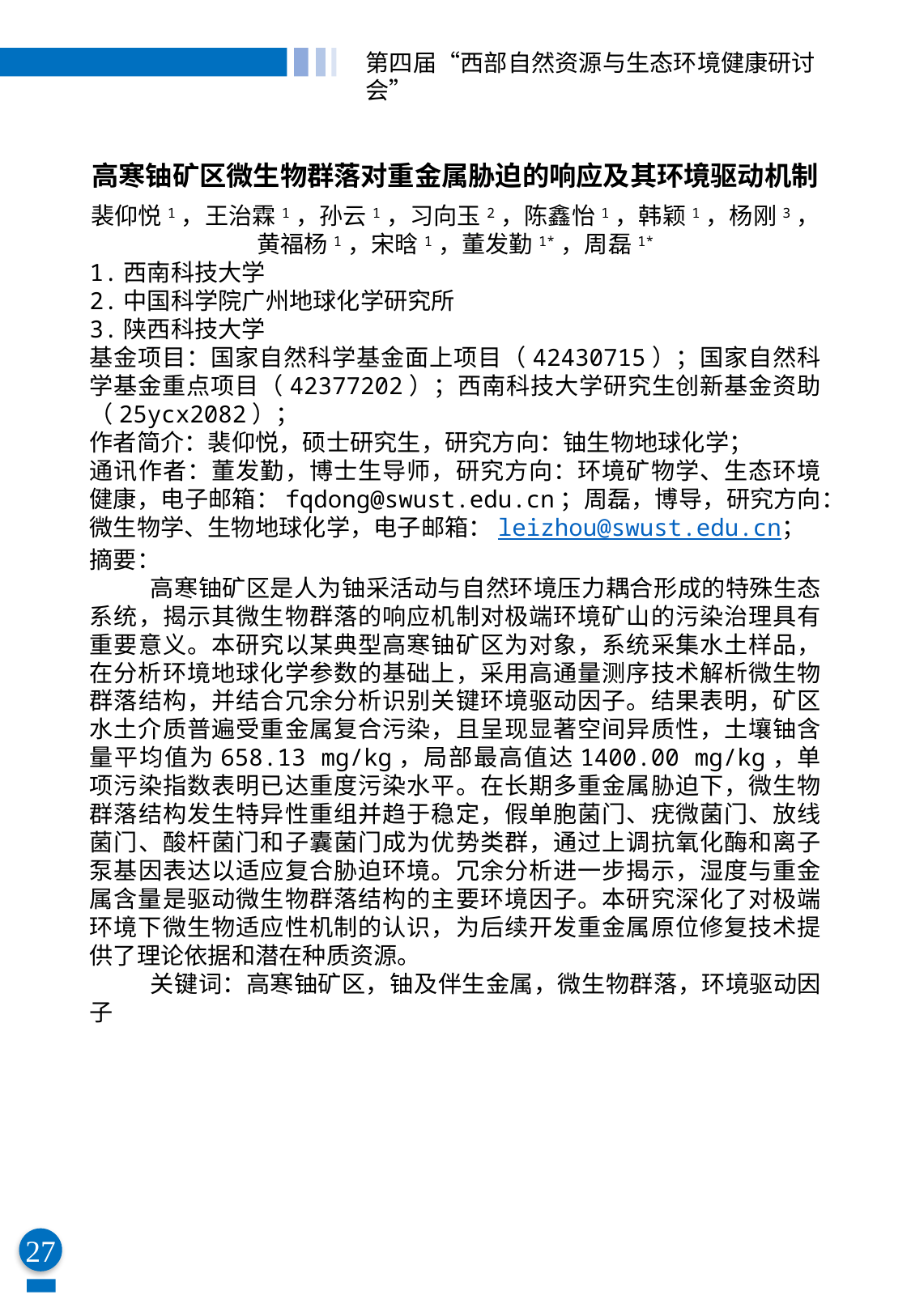

第四届“西部自然资源与生态环境健康研讨会”

27

高寒铀矿区微生物群落对重金属胁迫的响应及其环境驱动机制
裴仰悦1，王治霖1，孙云1，习向玉2，陈鑫怡1，韩颖1，杨刚3，黄福杨1，宋晗1，董发勤1*，周磊1*
1.西南科技大学
2.中国科学院广州地球化学研究所
3.陕西科技大学
基金项目：国家自然科学基金面上项目（42430715）；国家自然科学基金重点项目（42377202）；西南科技大学研究生创新基金资助（25ycx2082）；
作者简介：裴仰悦，硕士研究生，研究方向：铀生物地球化学；
通讯作者：董发勤，博士生导师，研究方向：环境矿物学、生态环境健康，电子邮箱：fqdong@swust.edu.cn；周磊，博导，研究方向：微生物学、生物地球化学，电子邮箱：leizhou@swust.edu.cn；
摘要：
高寒铀矿区是人为铀采活动与自然环境压力耦合形成的特殊生态系统，揭示其微生物群落的响应机制对极端环境矿山的污染治理具有重要意义。本研究以某典型高寒铀矿区为对象，系统采集水土样品，在分析环境地球化学参数的基础上，采用高通量测序技术解析微生物群落结构，并结合冗余分析识别关键环境驱动因子。结果表明，矿区水土介质普遍受重金属复合污染，且呈现显著空间异质性，土壤铀含量平均值为658.13 mg/kg，局部最高值达1400.00 mg/kg，单项污染指数表明已达重度污染水平。在长期多重金属胁迫下，微生物群落结构发生特异性重组并趋于稳定，假单胞菌门、疣微菌门、放线菌门、酸杆菌门和子囊菌门成为优势类群，通过上调抗氧化酶和离子泵基因表达以适应复合胁迫环境。冗余分析进一步揭示，湿度与重金属含量是驱动微生物群落结构的主要环境因子。本研究深化了对极端环境下微生物适应性机制的认识，为后续开发重金属原位修复技术提供了理论依据和潜在种质资源。
关键词：高寒铀矿区，铀及伴生金属，微生物群落，环境驱动因子